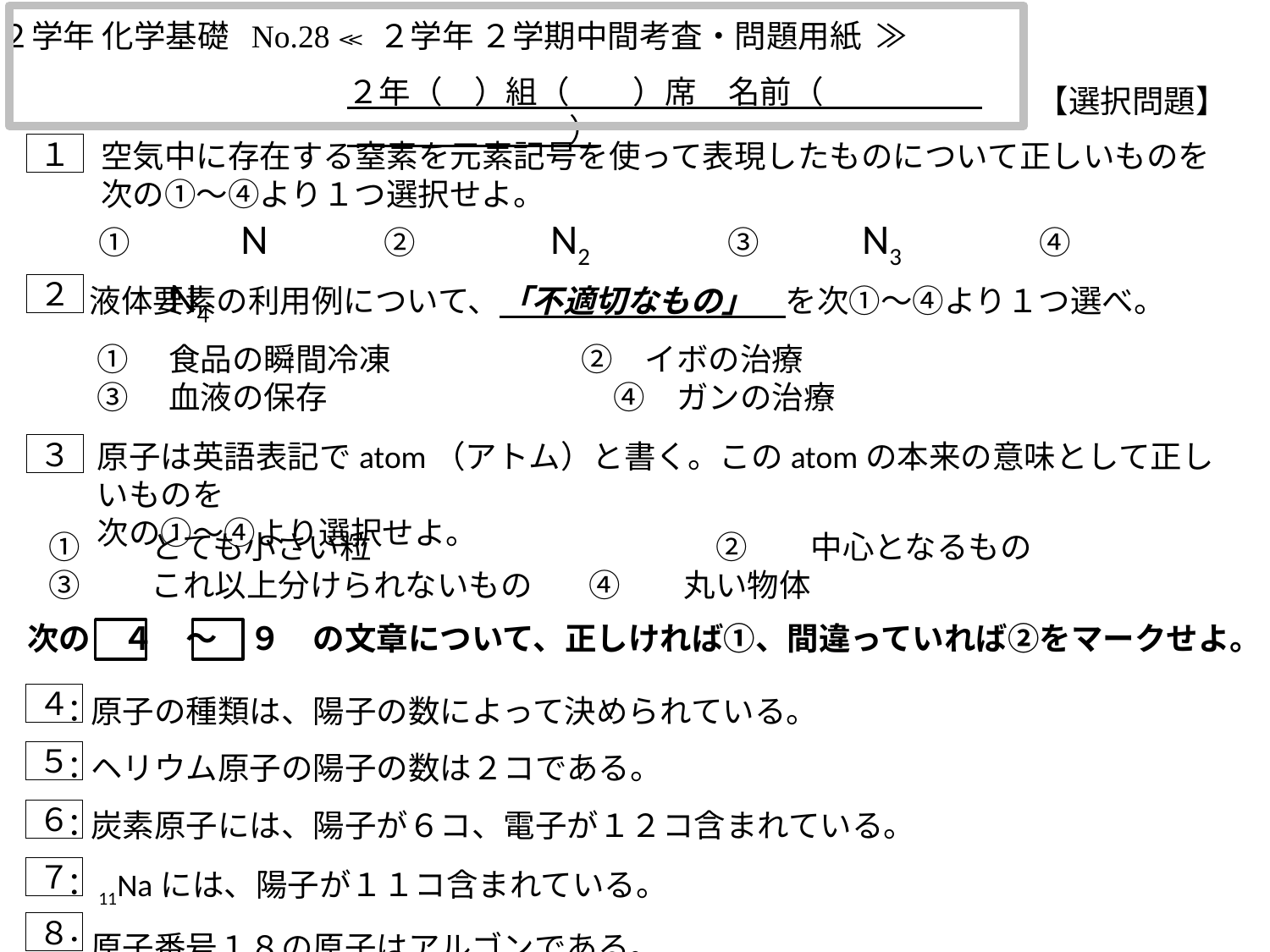

２学年 化学基礎  No.28 ≪ ２学年 ２学期中間考査・問題用紙  ≫
２年（　）組（　　）席　名前（　　　　　　　　　　　　）
【選択問題】
　空気中に存在する窒素を元素記号を使って表現したものについて正しいものを
　次の①～④より１つ選択せよ。
１
①　　　N　　　②　　　　N2　　　　③　　　N3　　　　④　　　N4
２
液体要素の利用例について、「不適切なもの」　を次①～④より１つ選べ。
①　食品の瞬間冷凍　　　　　　②　イボの治療
③　血液の保存　　　　　　　　　④　ガンの治療
原子は英語表記でatom（アトム）と書く。このatomの本来の意味として正しいものを
次の①～④より選択せよ。
３
①　　とても小さい粒　　　　　　　　	　②　　中心となるもの
③　　これ以上分けられないもの	　④　　丸い物体
次の　４　～　９　の文章について、正しければ①、間違っていれば②をマークせよ。

：原子の種類は、陽子の数によって決められている。
：ヘリウム原子の陽子の数は２コである。
：炭素原子には、陽子が６コ、電子が１２コ含まれている。
：11Naには、陽子が１１コ含まれている。
：原子番号１８の原子はアルゴンである。
４
５
６
７
８